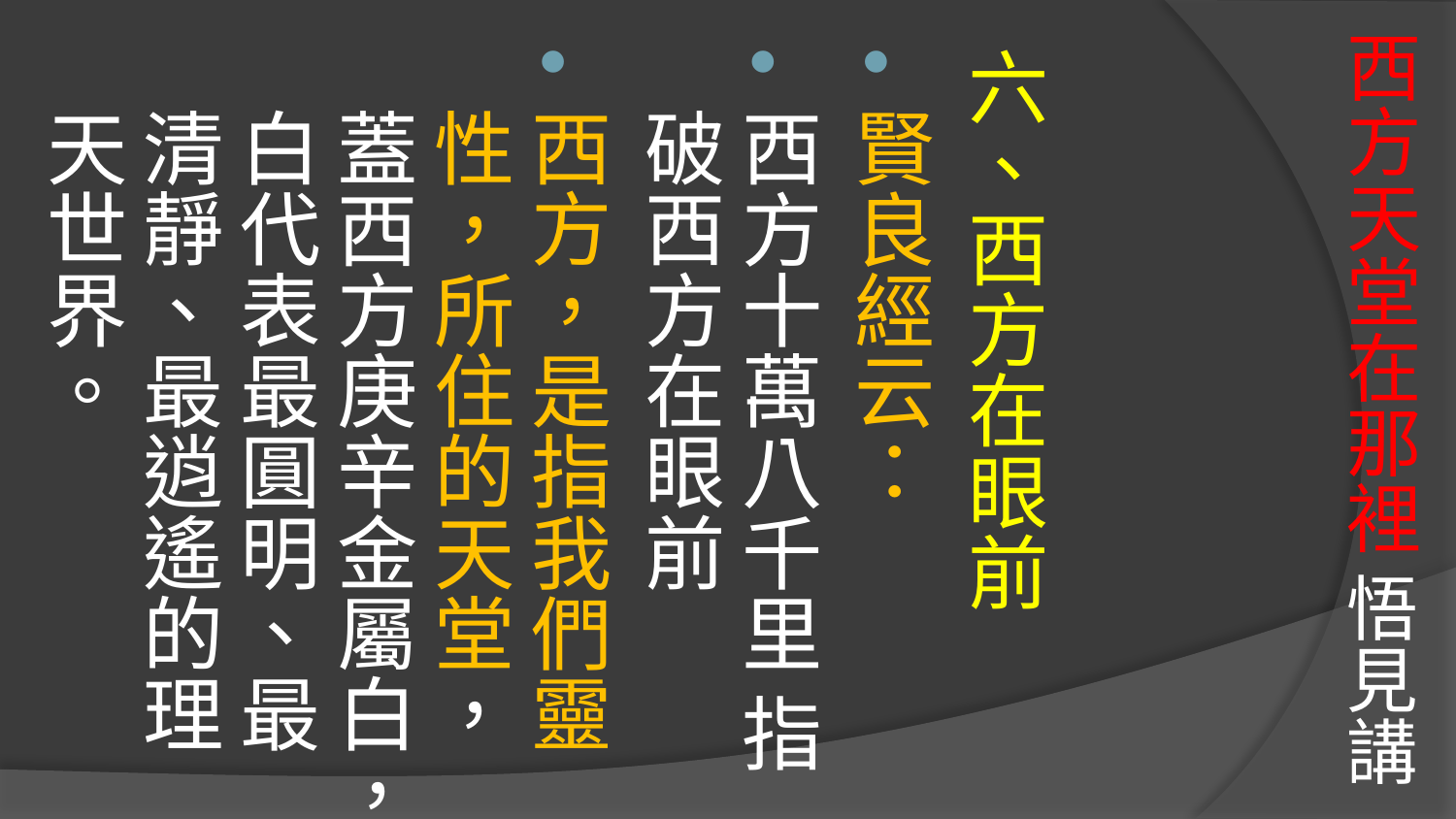

# 西方天堂在那裡 悟見講
六、西方在眼前
賢良經云：
西方十萬八千里 指破西方在眼前
西方，是指我們靈性，所住的天堂，蓋西方庚辛金屬白，白代表最圓明、最清靜、最逍遙的理天世界。